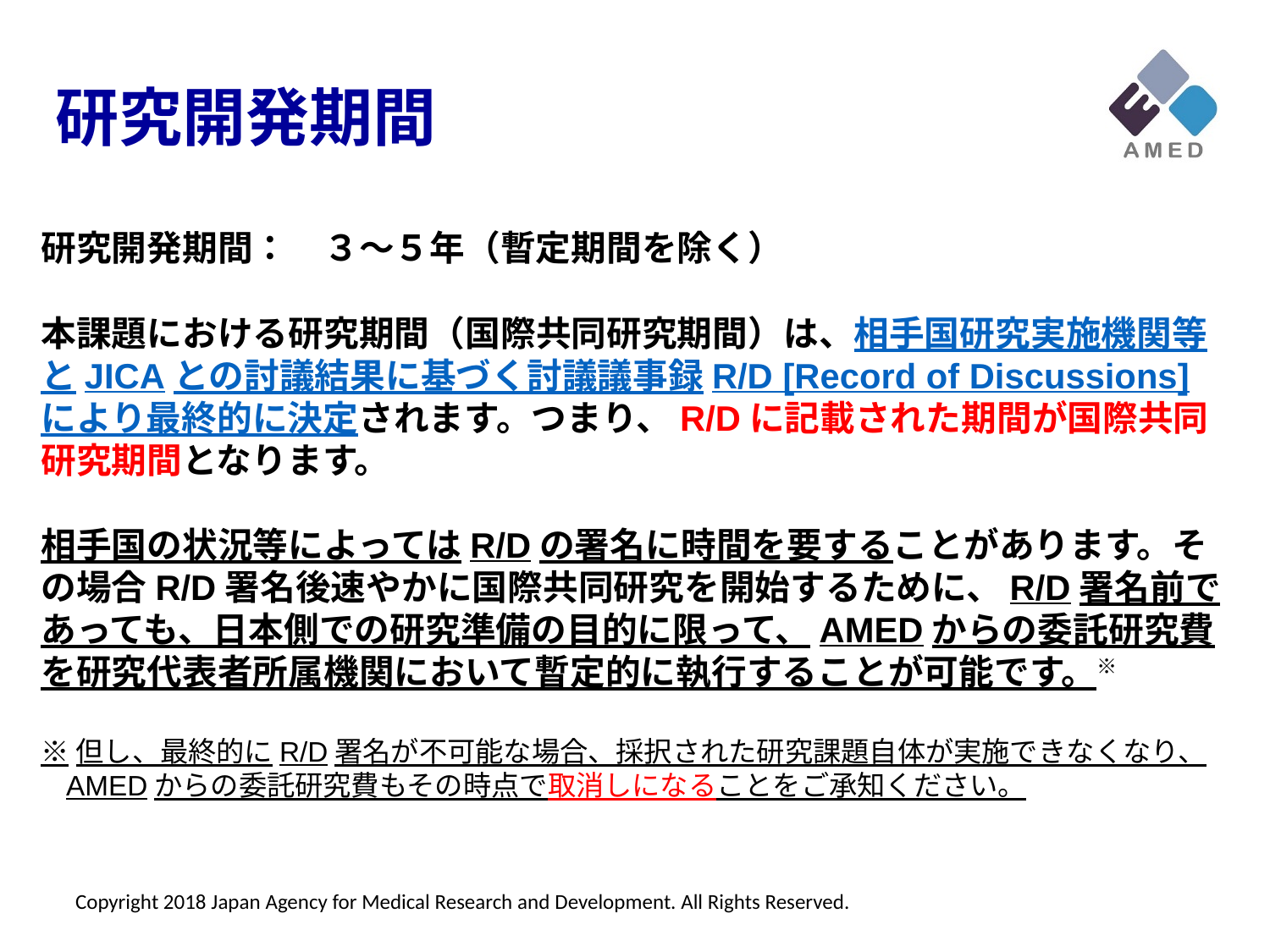

研究開発期間
研究開発期間：　３～５年（暫定期間を除く）

本課題における研究期間（国際共同研究期間）は、相手国研究実施機関等とJICAとの討議結果に基づく討議議事録R/D [Record of Discussions] により最終的に決定されます。つまり、R/Dに記載された期間が国際共同研究期間となります。

相手国の状況等によってはR/Dの署名に時間を要することがあります。その場合R/D署名後速やかに国際共同研究を開始するために、R/D署名前であっても、日本側での研究準備の目的に限って、AMEDからの委託研究費を研究代表者所属機関において暫定的に執行することが可能です。※

※但し、最終的にR/D署名が不可能な場合、採択された研究課題自体が実施できなくなり、AMEDからの委託研究費もその時点で取消しになることをご承知ください。
Copyright 2018 Japan Agency for Medical Research and Development. All Rights Reserved.